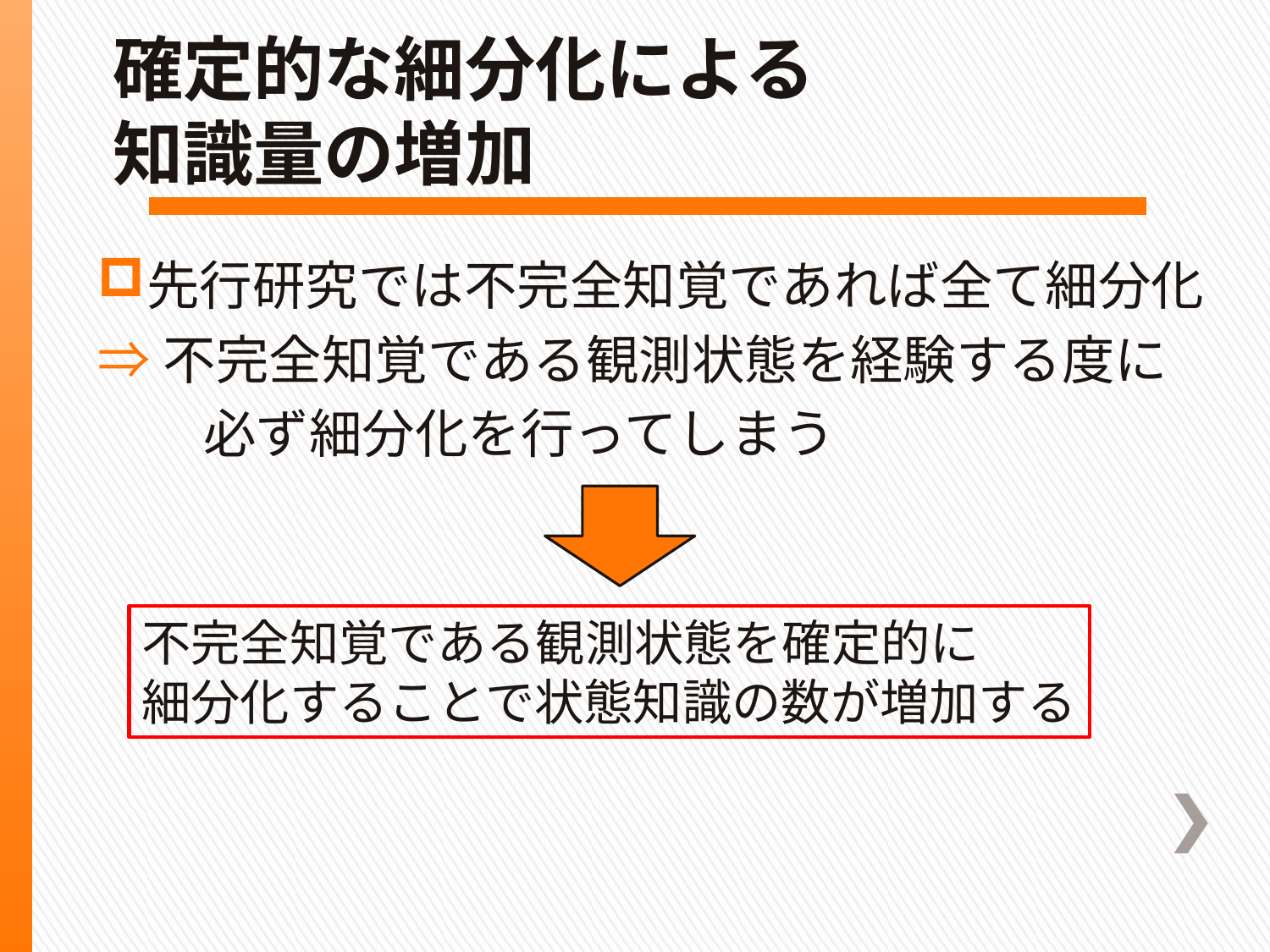

# 確定的な細分化による 知識量の増加
先行研究では不完全知覚であれば全て細分化
⇒不完全知覚である観測状態を経験する度に
　　必ず細分化を行ってしまう

不完全知覚である観測状態を確定的に
細分化することで状態知識の数が増加する